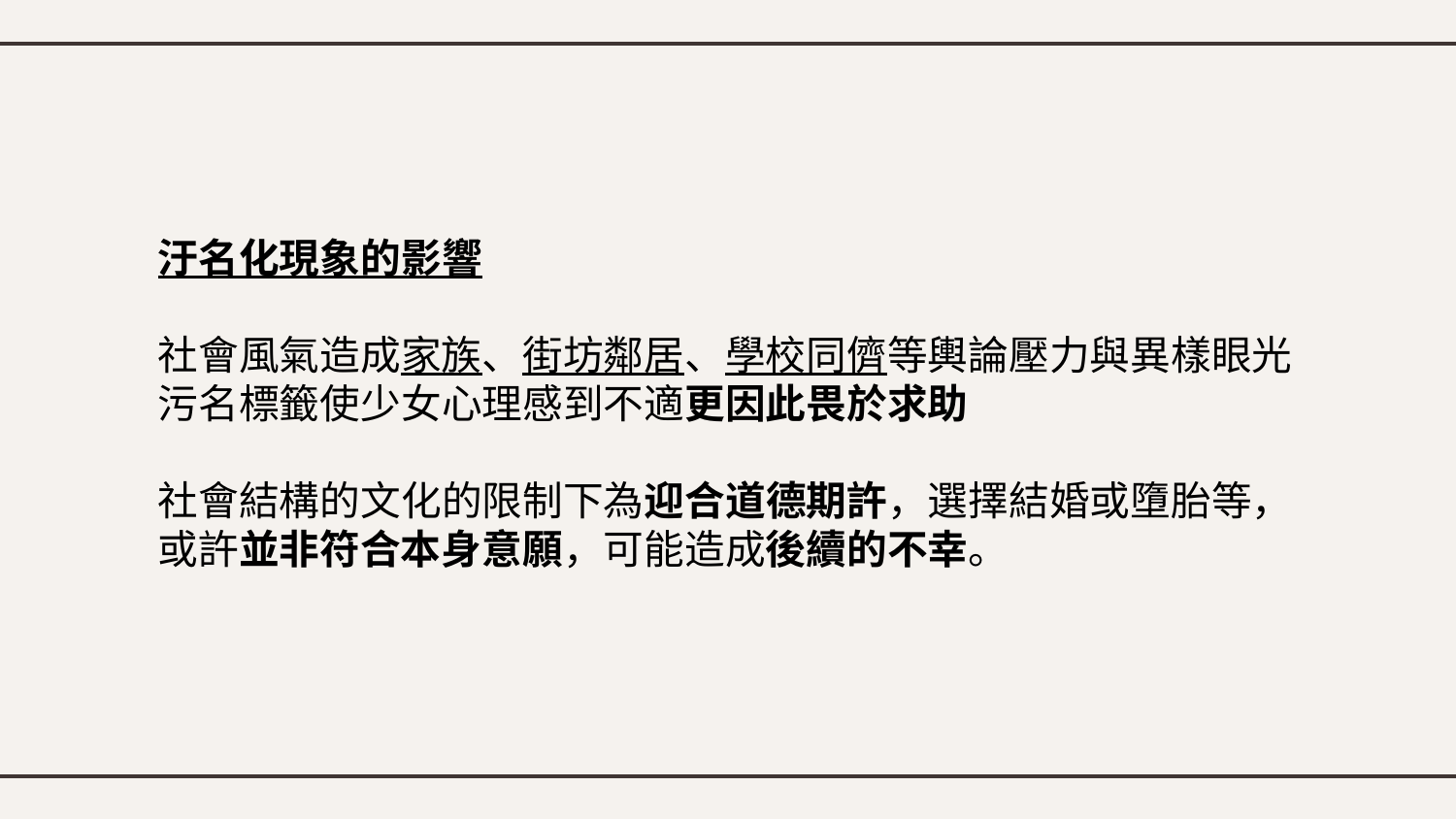

汙名化現象的影響

社會風氣造成家族、街坊鄰居、學校同儕等輿論壓力與異樣眼光
污名標籤使少女心理感到不適更因此畏於求助

社會結構的文化的限制下為迎合道德期許，選擇結婚或墮胎等，或許並非符合本身意願，可能造成後續的不幸。